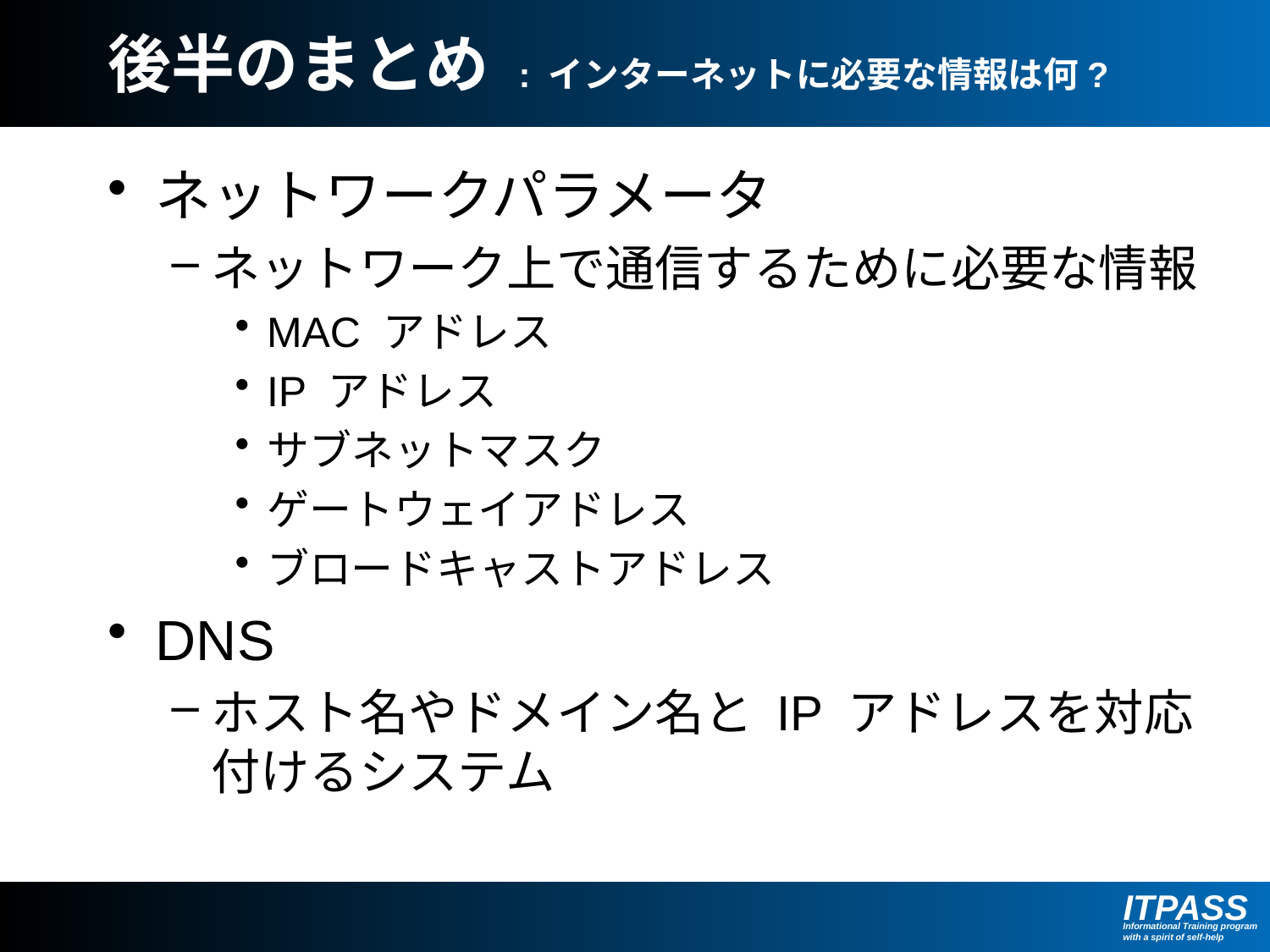

# 後半のまとめ : インターネットに必要な情報は何?
ネットワークパラメータ
ネットワーク上で通信するために必要な情報
MAC アドレス
IP アドレス
サブネットマスク
ゲートウェイアドレス
ブロードキャストアドレス
DNS
ホスト名やドメイン名と IP アドレスを対応付けるシステム